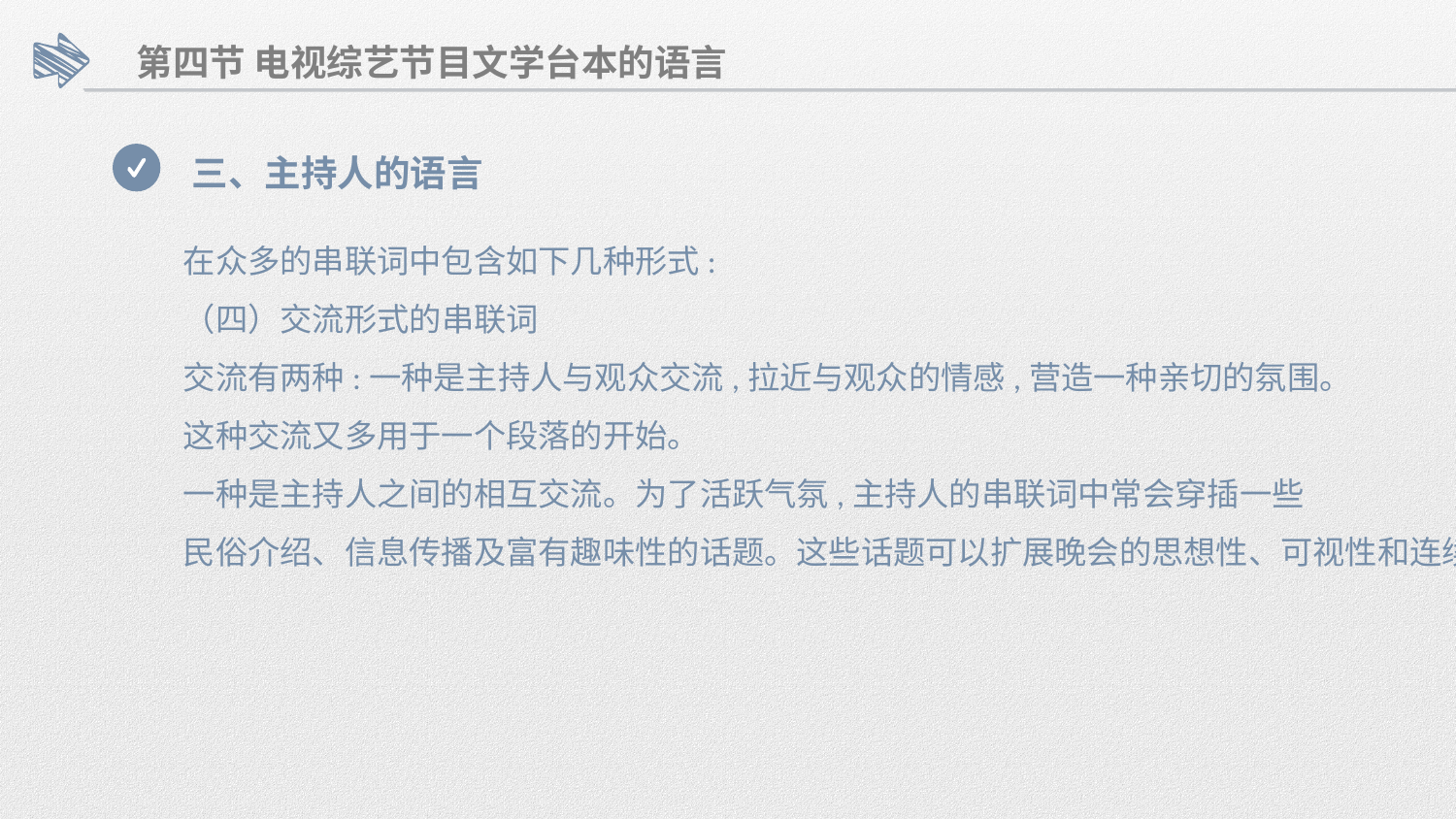

第四节 电视综艺节目文学台本的语言
三、主持人的语言

在众多的串联词中包含如下几种形式:
（四）交流形式的串联词
交流有两种:一种是主持人与观众交流,拉近与观众的情感,营造一种亲切的氛围。
这种交流又多用于一个段落的开始。
一种是主持人之间的相互交流。为了活跃气氛,主持人的串联词中常会穿插一些
民俗介绍、信息传播及富有趣味性的话题。这些话题可以扩展晚会的思想性、可视性和连续性。